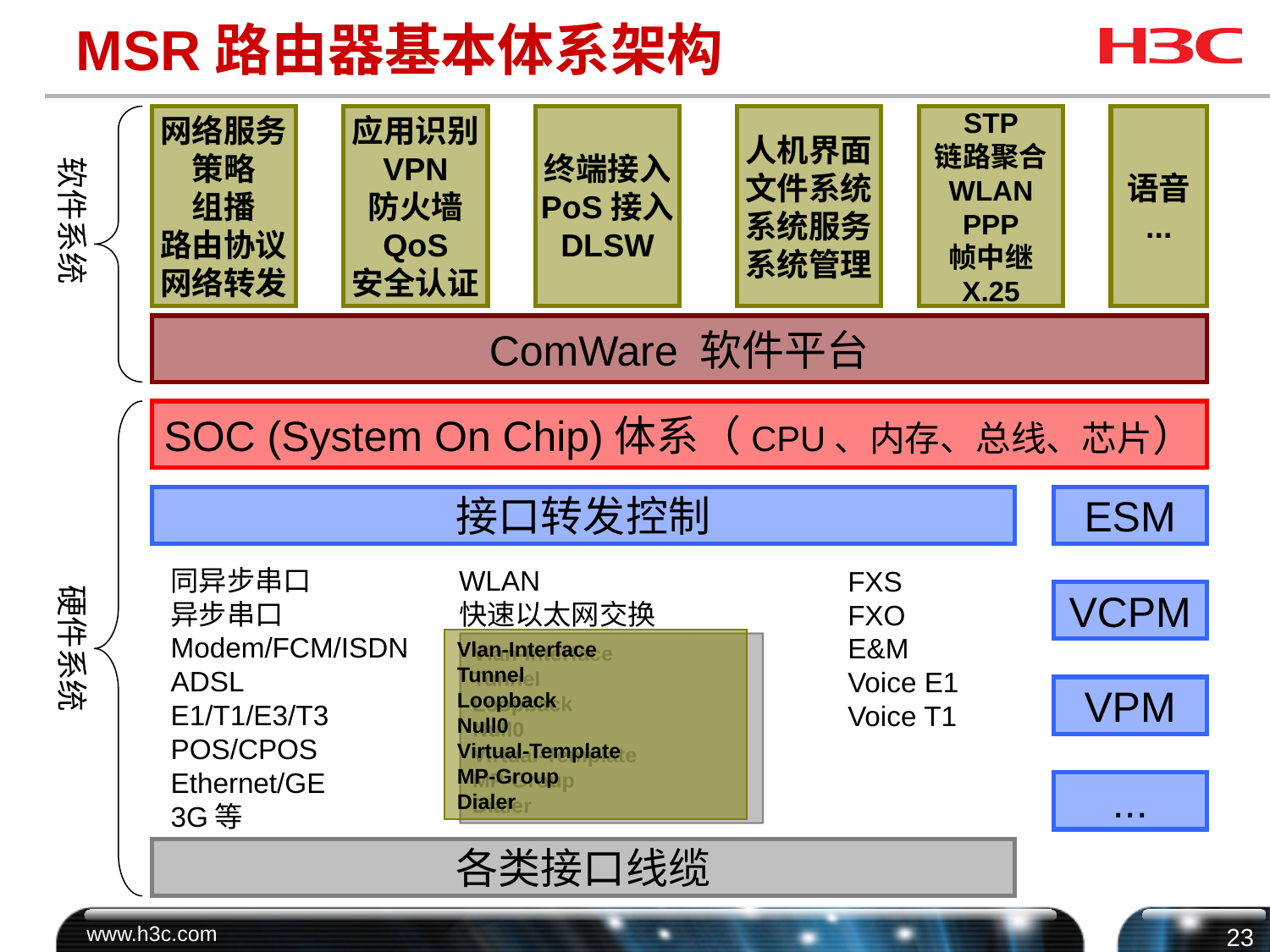

MSR路由器基本体系架构

网络服务
策略
组播
路由协议
网络转发
应用识别
VPN
防火墙
QoS
安全认证
终端接入
PoS接入
DLSW
人机界面
文件系统
系统服务
系统管理
STP
链路聚合
WLAN
PPP
帧中继
X.25
语音
...
软件系统
ComWare 软件平台

SOC (System On Chip)体系（CPU、内存、总线、芯片）
接口转发控制
ESM
同异步串口
异步串口
Modem/FCM/ISDN
ADSL
E1/T1/E3/T3
POS/CPOS
Ethernet/GE
3G等
WLAN
快速以太网交换
FXS
FXO
E&M
Voice E1
Voice T1
硬件系统
VCPM
Vlan-Interface
Tunnel
Loopback
Null0
Virtual-Template
MP-Group
Dialer
VPM
...
各类接口线缆